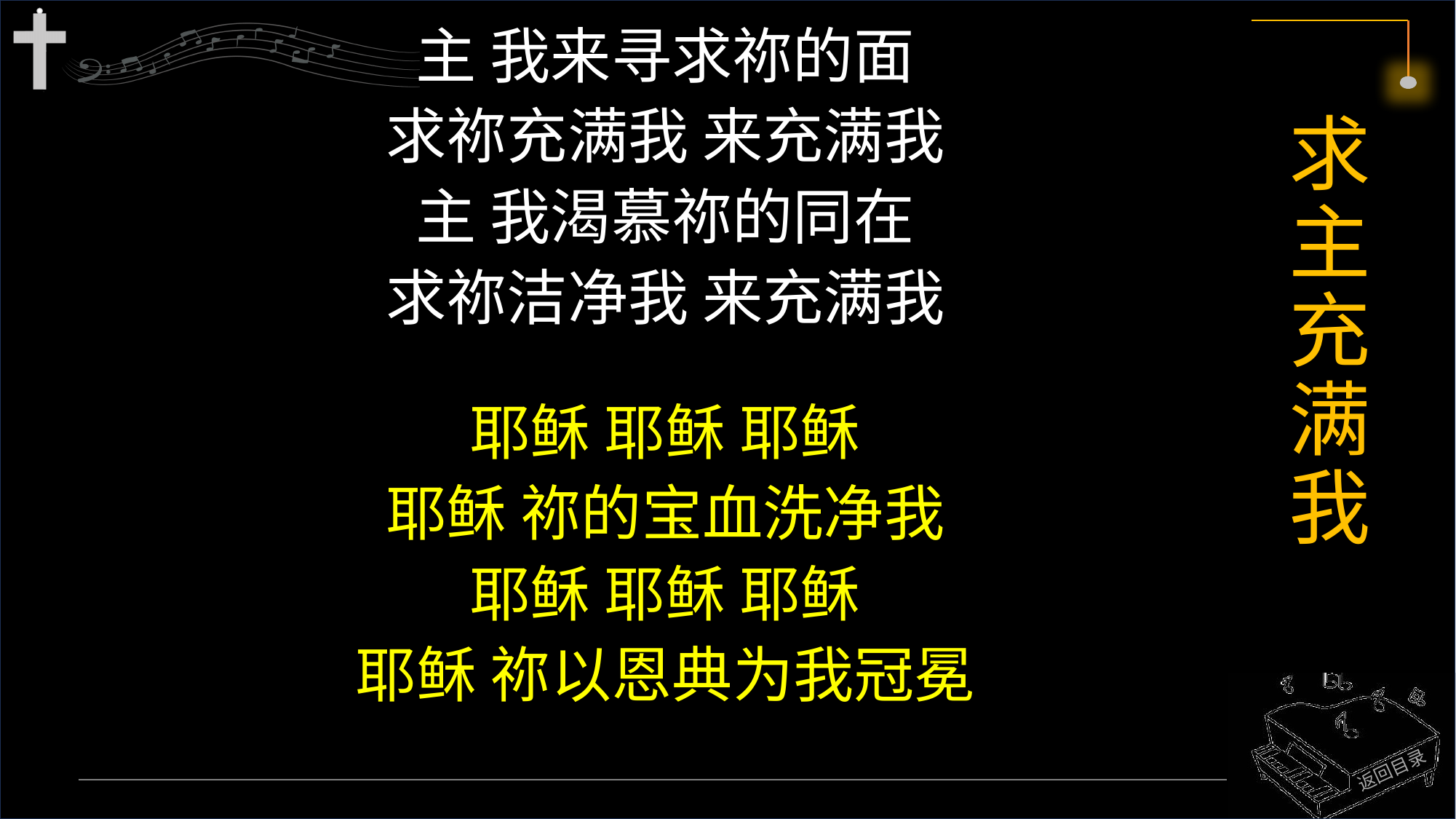

主 我来寻求祢的面
求祢充满我 来充满我
主 我渴慕祢的同在
求祢洁净我 来充满我

耶稣 耶稣 耶稣
耶稣 祢的宝血洗净我
耶稣 耶稣 耶稣
耶稣 祢以恩典为我冠冕
# 求主充满我